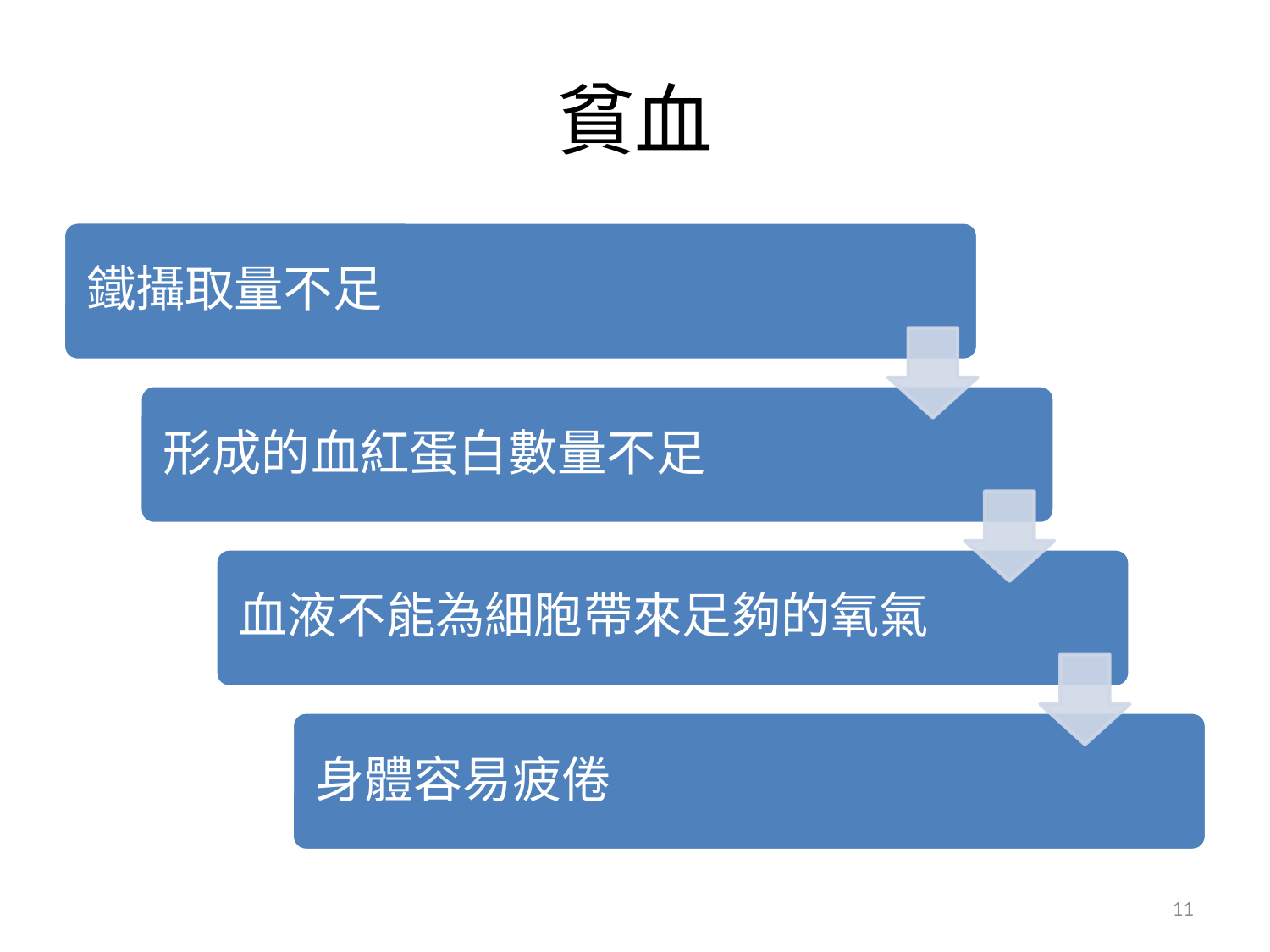

# 貧血
鐵攝取量不足
形成的血紅蛋白數量不足
血液不能為細胞帶來足夠的氧氣
身體容易疲倦

11